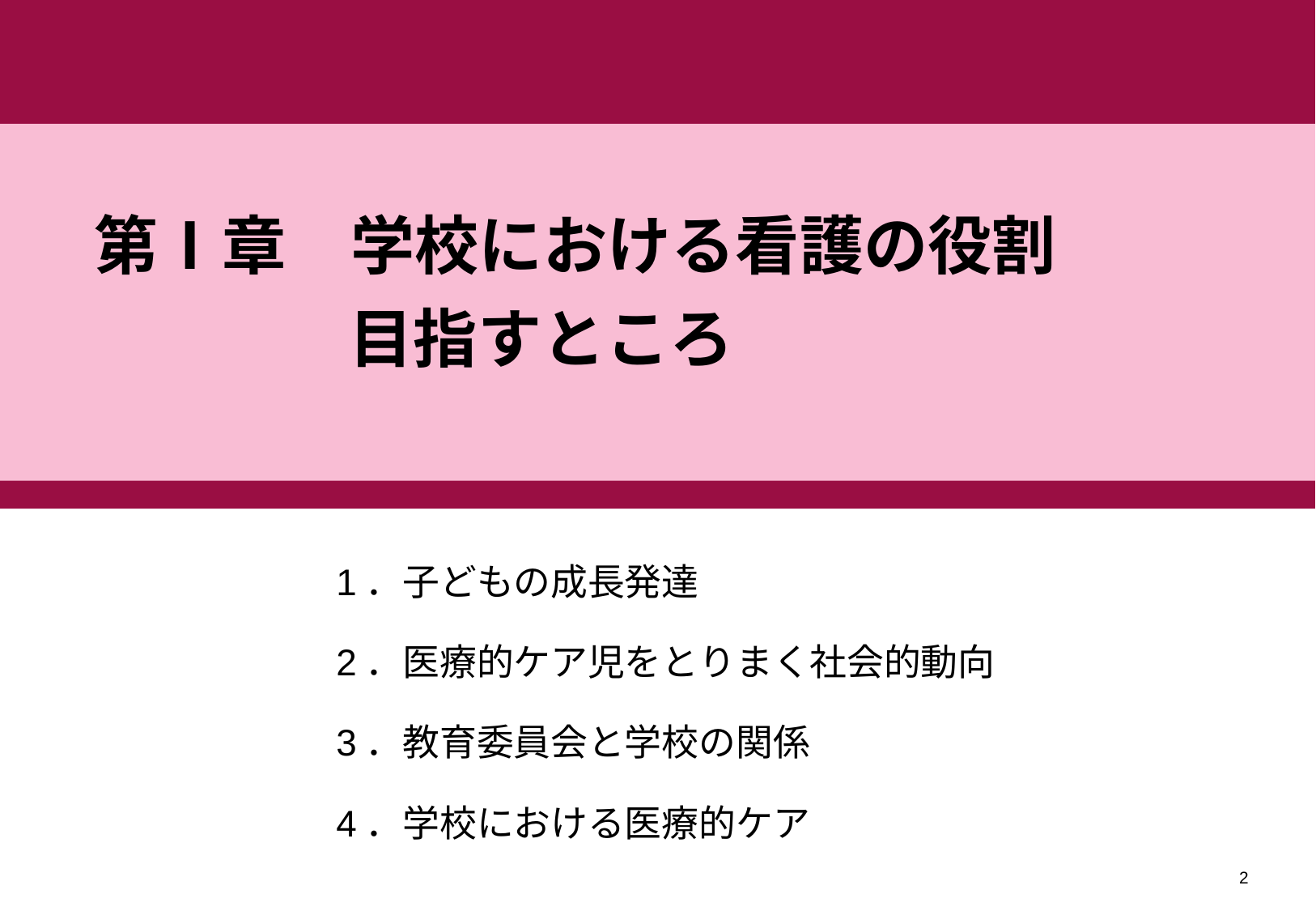

# 第Ⅰ章　学校における看護の役割 　目指すところ

1．子どもの成長発達
2．医療的ケア児をとりまく社会的動向
3．教育委員会と学校の関係
4．学校における医療的ケア
2